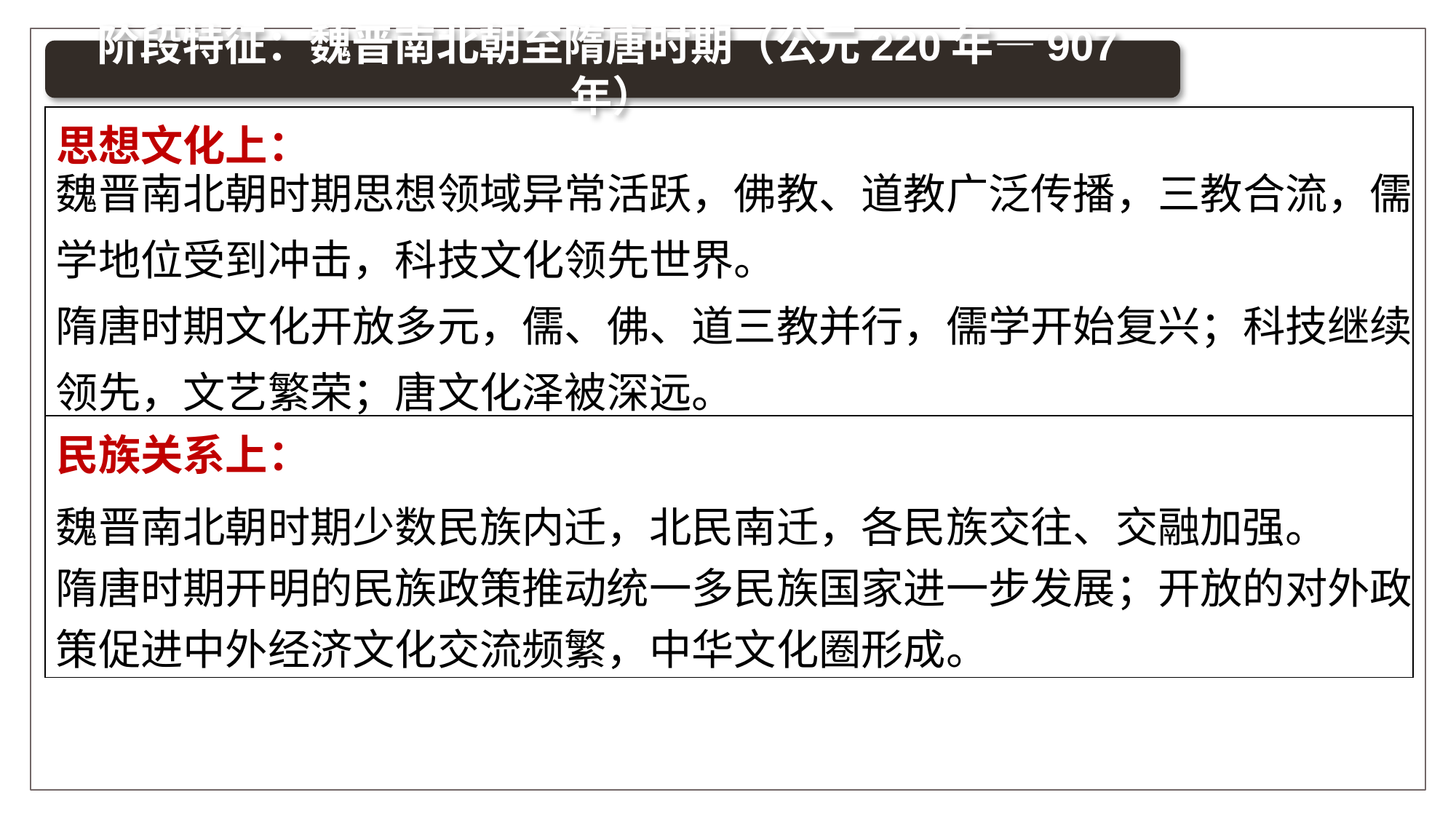

阶段特征：魏晋南北朝至隋唐时期（公元220年—907年）
| 思想文化上： |
| --- |
| 民族关系上： |
魏晋南北朝时期思想领域异常活跃，佛教、道教广泛传播，三教合流，儒学地位受到冲击，科技文化领先世界。
隋唐时期文化开放多元，儒、佛、道三教并行，儒学开始复兴；科技继续领先，文艺繁荣；唐文化泽被深远。
魏晋南北朝时期少数民族内迁，北民南迁，各民族交往、交融加强。
隋唐时期开明的民族政策推动统一多民族国家进一步发展；开放的对外政策促进中外经济文化交流频繁，中华文化圈形成。